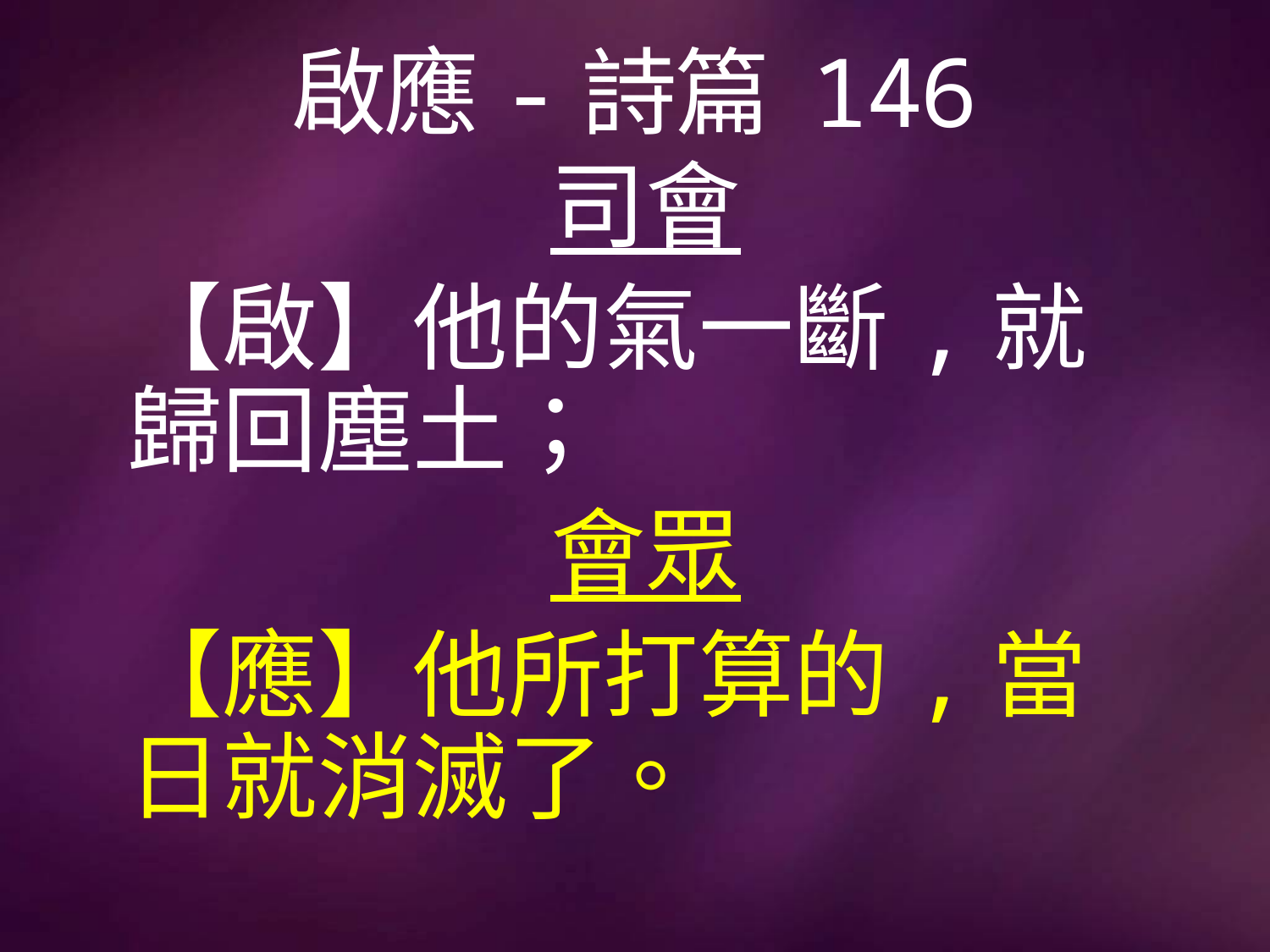

# 啟應-詩篇 146
司會
【啟】他的氣一斷,就歸回塵土；
會眾
【應】他所打算的,當日就消滅了。